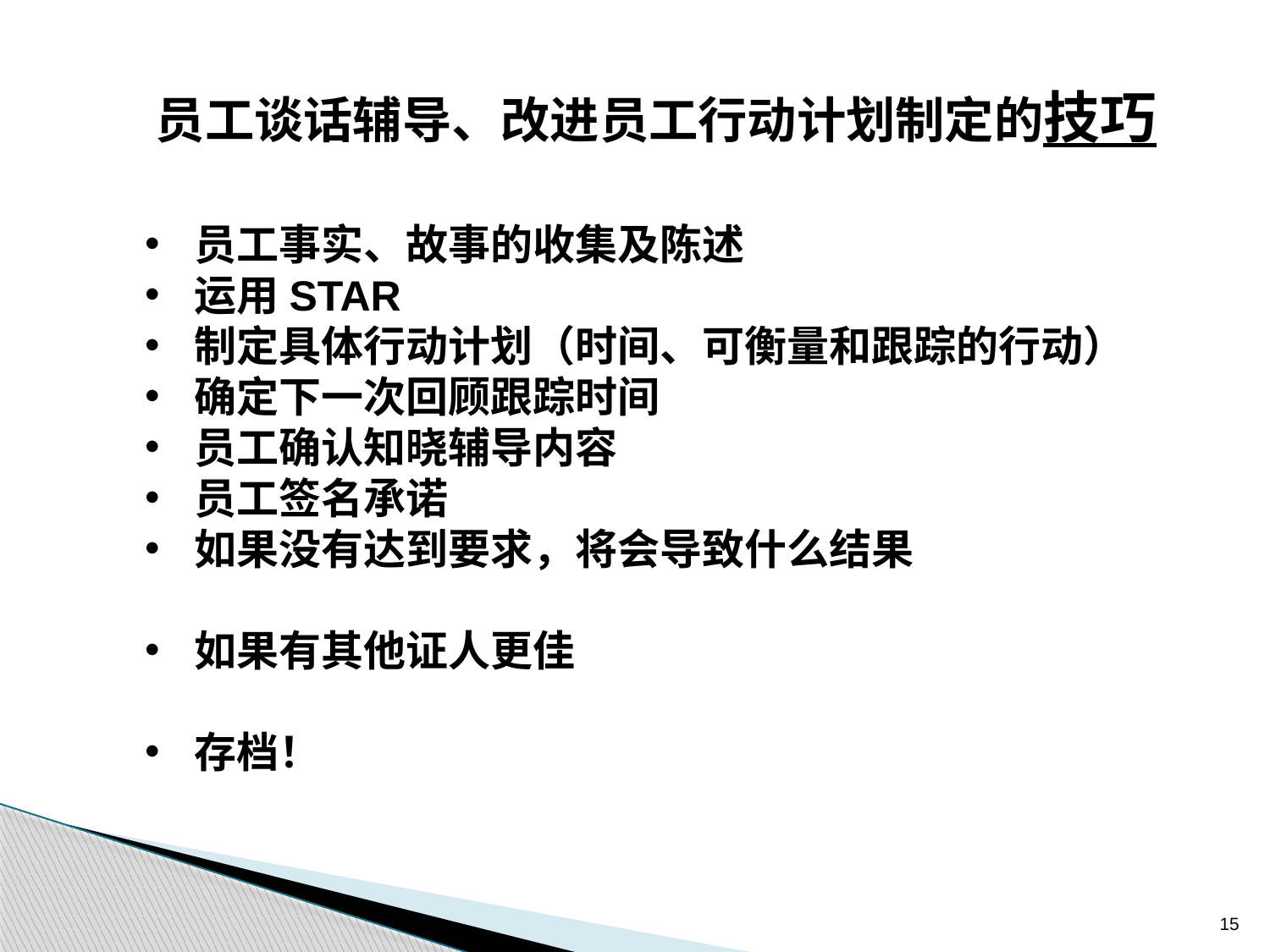

员工谈话辅导、改进员工行动计划制定的技巧
 员工事实、故事的收集及陈述
 运用STAR
 制定具体行动计划（时间、可衡量和跟踪的行动）
 确定下一次回顾跟踪时间
 员工确认知晓辅导内容
 员工签名承诺
 如果没有达到要求，将会导致什么结果
 如果有其他证人更佳

 存档！
15